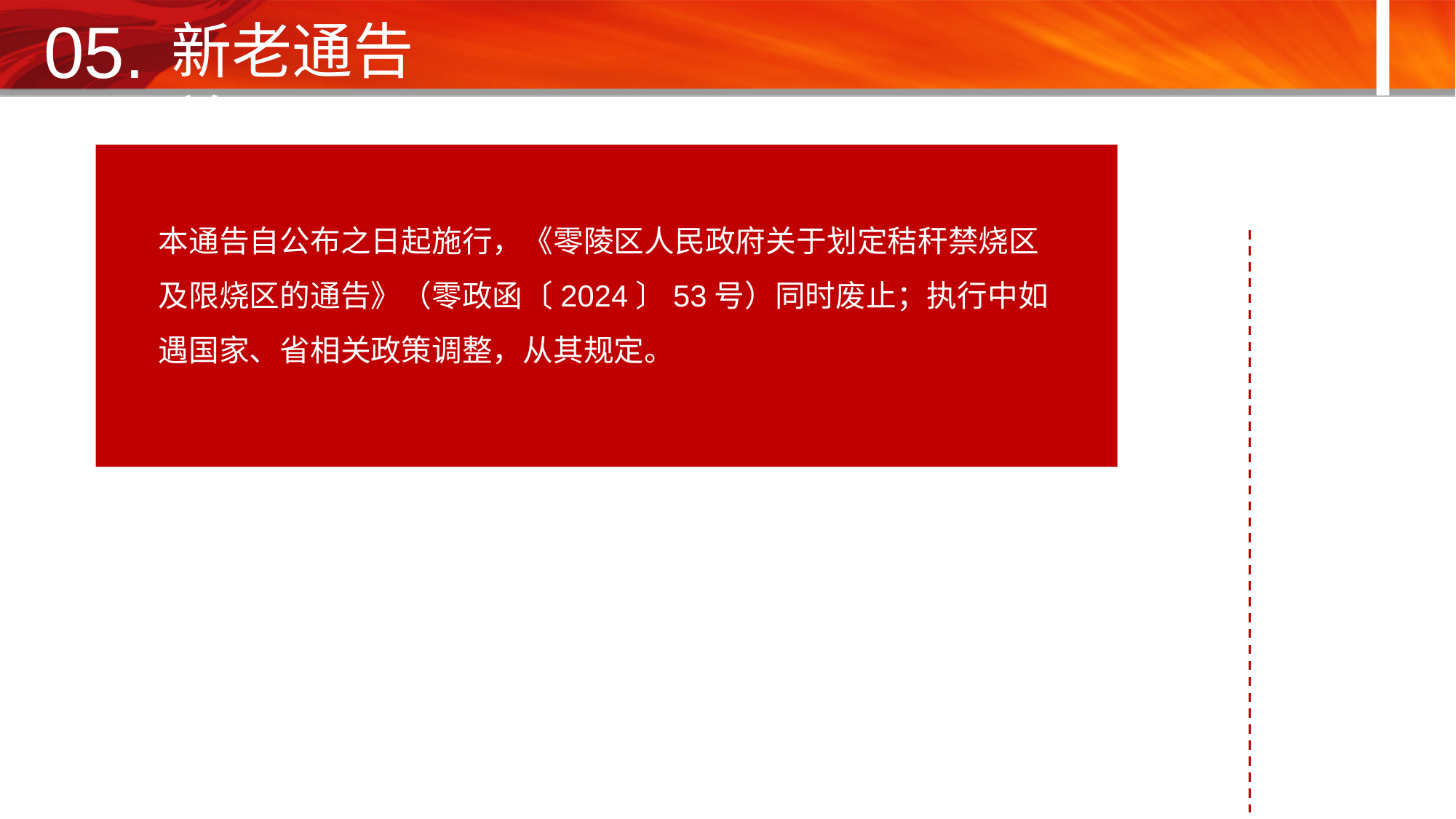

05.
新老通告差异

本通告自公布之日起施行，《零陵区人民政府关于划定秸秆禁烧区及限烧区的通告》（零政函〔2024〕53号）同时废止；执行中如遇国家、省相关政策调整，从其规定。